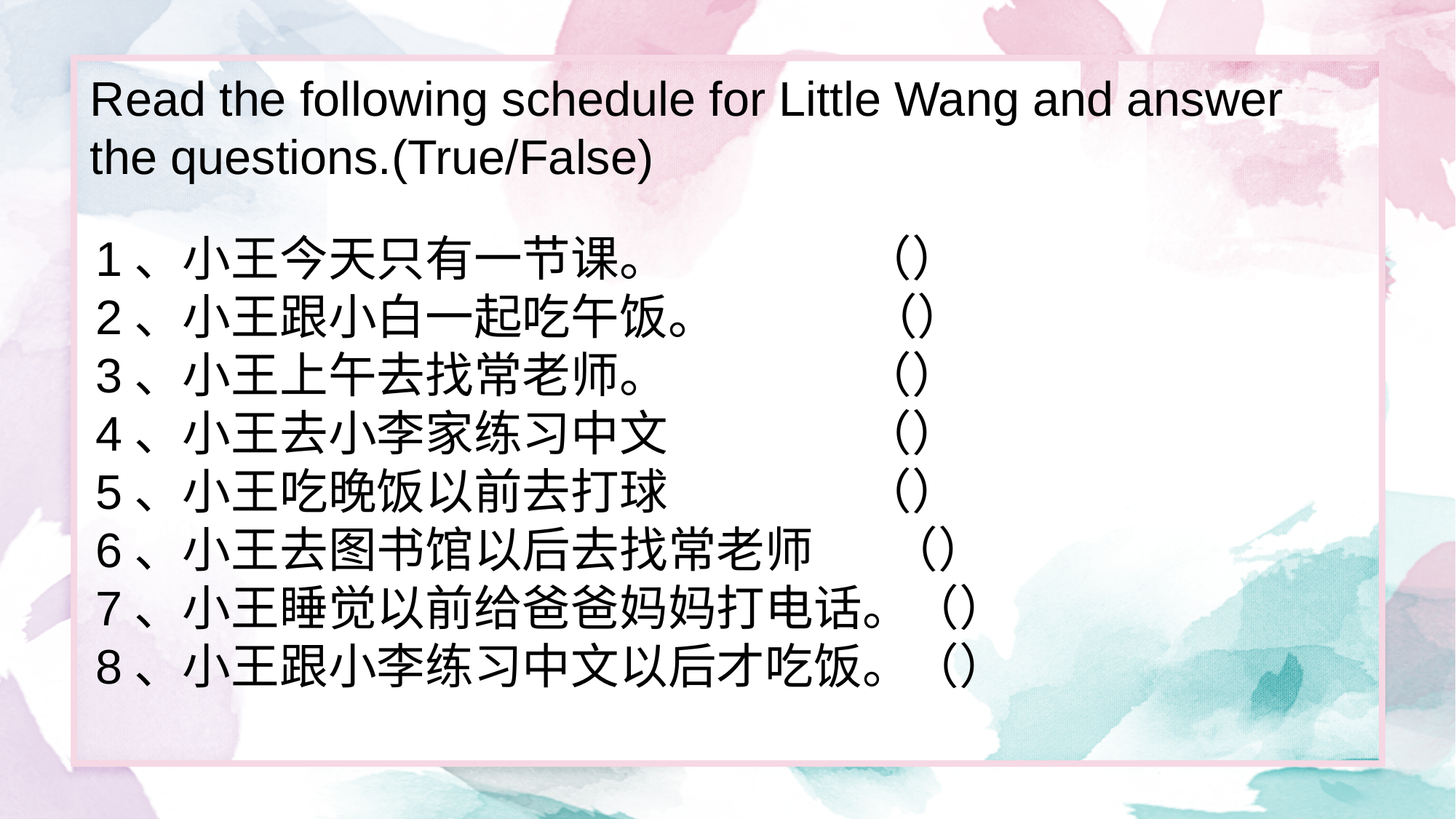

Read the following schedule for Little Wang and answer the questions.(True/False)
1、小王今天只有一节课。                  （）
2、小王跟小白一起吃午饭。              （）
3、小王上午去找常老师。                  （）
4、小王去小李家练习中文                  （）
5、小王吃晚饭以前去打球                  （）
6、小王去图书馆以后去找常老师       （）
7、小王睡觉以前给爸爸妈妈打电话。（）
8、小王跟小李练习中文以后才吃饭。（）